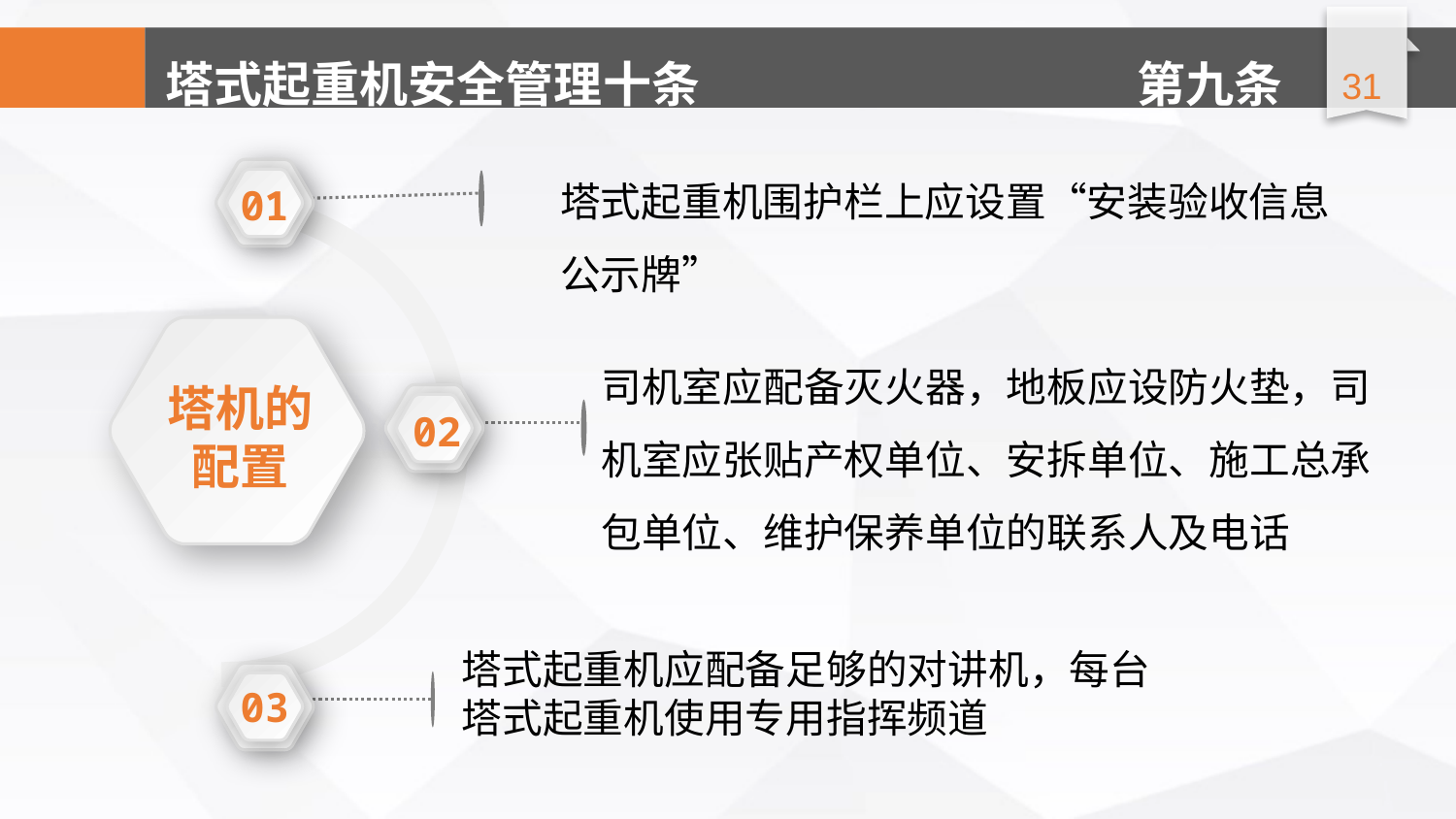

延时符
第九条
塔式起重机围护栏上应设置“安装验收信息公示牌”

01

司机室应配备灭火器，地板应设防火垫，司机室应张贴产权单位、安拆单位、施工总承包单位、维护保养单位的联系人及电话

塔机的
配置

02

塔式起重机应配备足够的对讲机，每台塔式起重机使用专用指挥频道

03